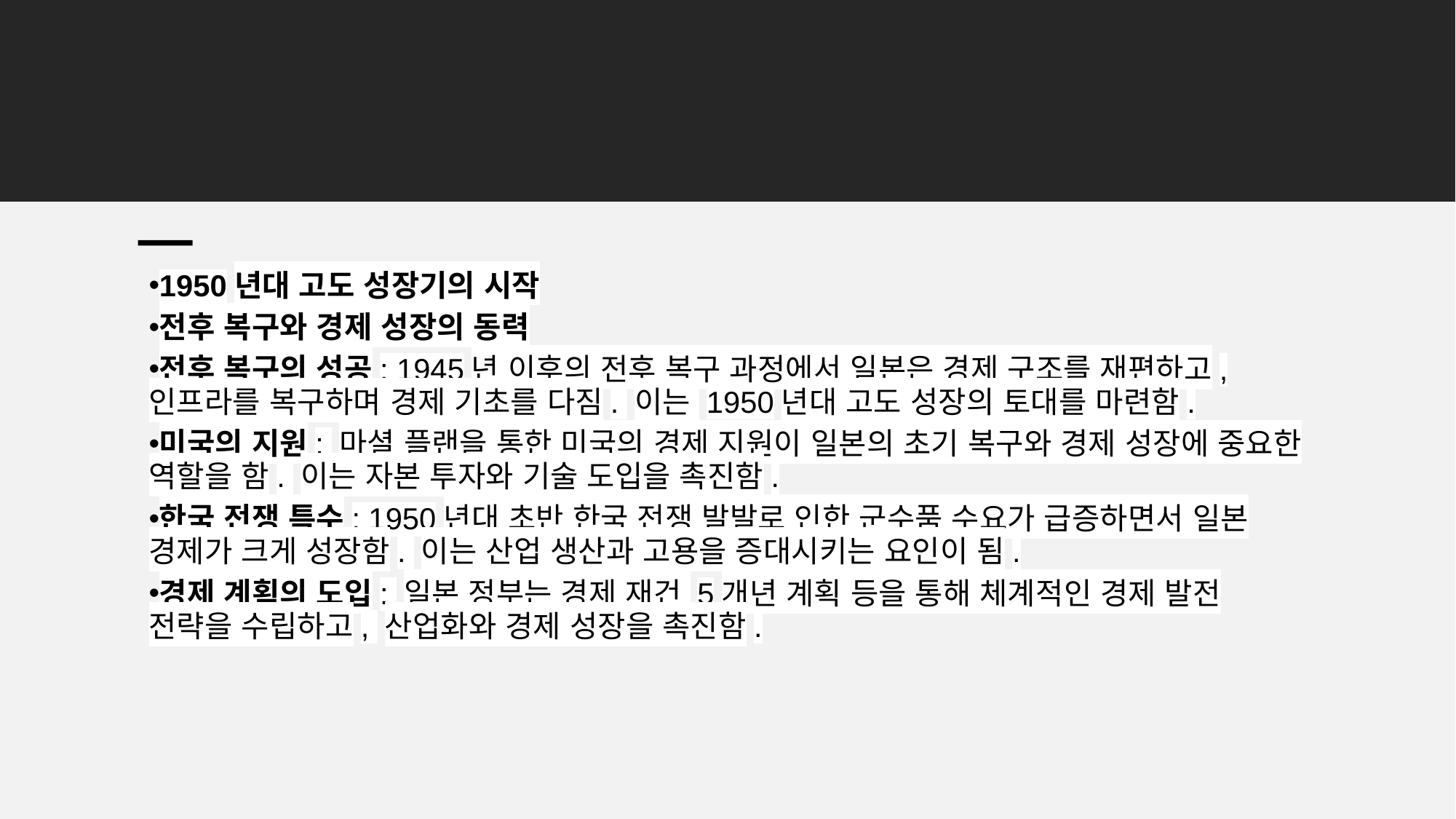

1950년대 고도 성장기의 시작
전후 복구와 경제 성장의 동력
전후 복구의 성공: 1945년 이후의 전후 복구 과정에서 일본은 경제 구조를 재편하고, 인프라를 복구하며 경제 기초를 다짐. 이는 1950년대 고도 성장의 토대를 마련함.
미국의 지원: 마셜 플랜을 통한 미국의 경제 지원이 일본의 초기 복구와 경제 성장에 중요한 역할을 함. 이는 자본 투자와 기술 도입을 촉진함.
한국 전쟁 특수: 1950년대 초반 한국 전쟁 발발로 인한 군수품 수요가 급증하면서 일본 경제가 크게 성장함. 이는 산업 생산과 고용을 증대시키는 요인이 됨.
경제 계획의 도입: 일본 정부는 경제 재건 5개년 계획 등을 통해 체계적인 경제 발전 전략을 수립하고, 산업화와 경제 성장을 촉진함.